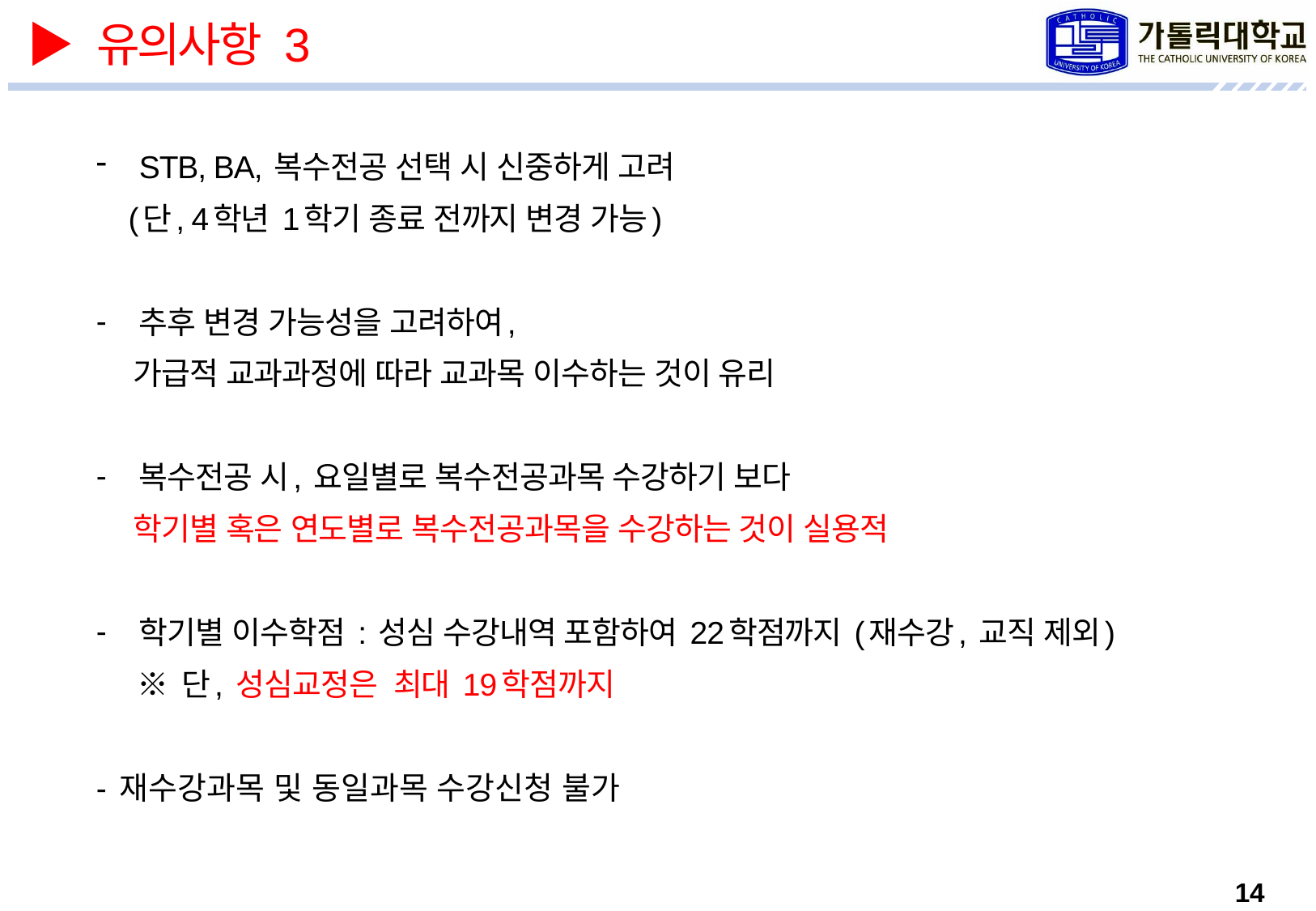

▶ 유의사항 3
STB, BA, 복수전공 선택 시 신중하게 고려
    (단, 4학년 1학기 종료 전까지 변경 가능)

추후 변경 가능성을 고려하여,
    가급적 교과과정에 따라 교과목 이수하는 것이 유리

복수전공 시, 요일별로 복수전공과목 수강하기 보다
    학기별 혹은 연도별로 복수전공과목을 수강하는 것이 실용적

학기별 이수학점 : 성심 수강내역 포함하여 22학점까지 (재수강, 교직 제외)
     ※ 단, 성심교정은  최대 19학점까지

- 재수강과목 및 동일과목 수강신청 불가